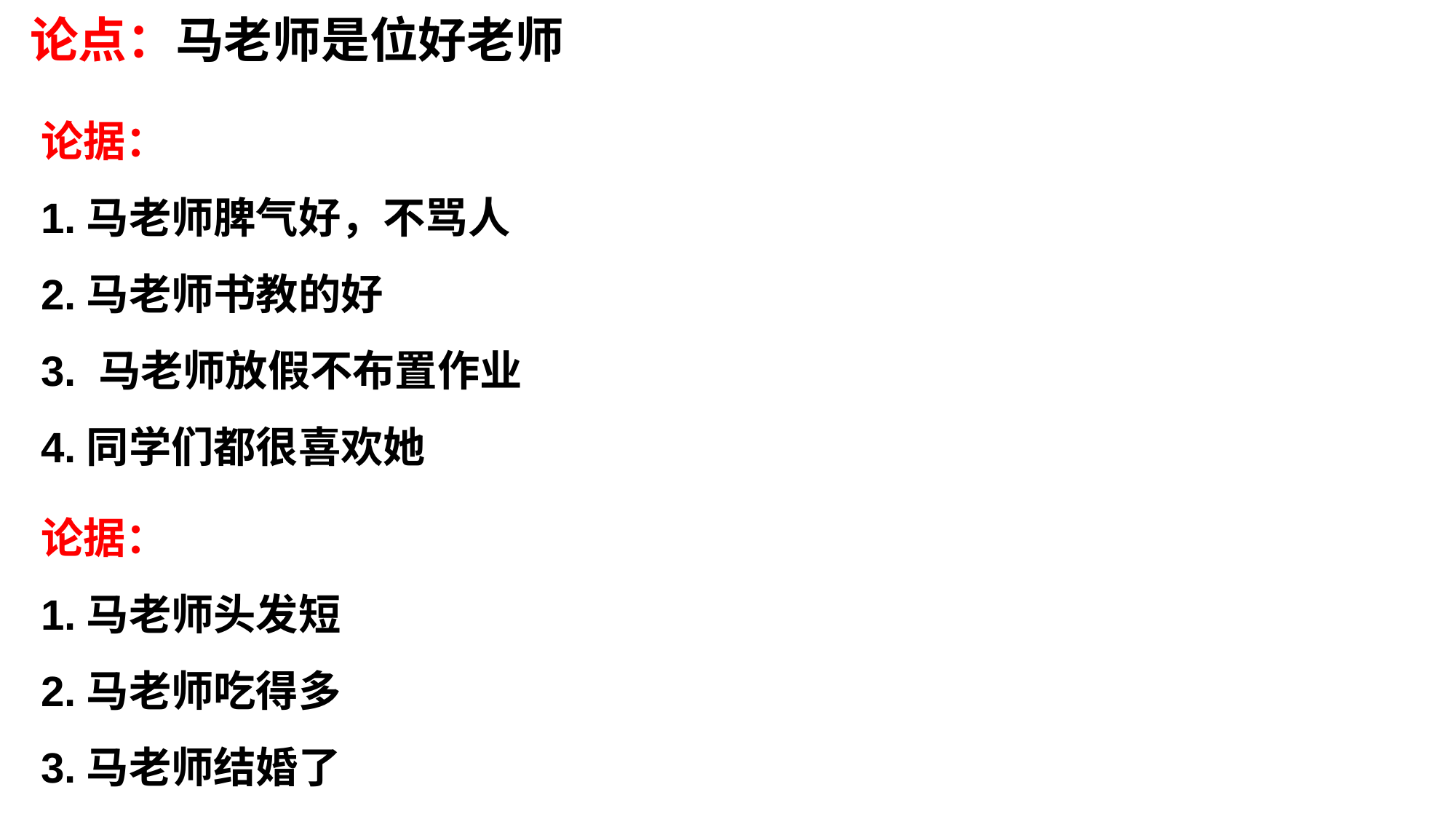

论点：马老师是位好老师

论据：
1.马老师脾气好，不骂人
2.马老师书教的好
3. 马老师放假不布置作业
4.同学们都很喜欢她

论据：
1.马老师头发短
2.马老师吃得多
3.马老师结婚了